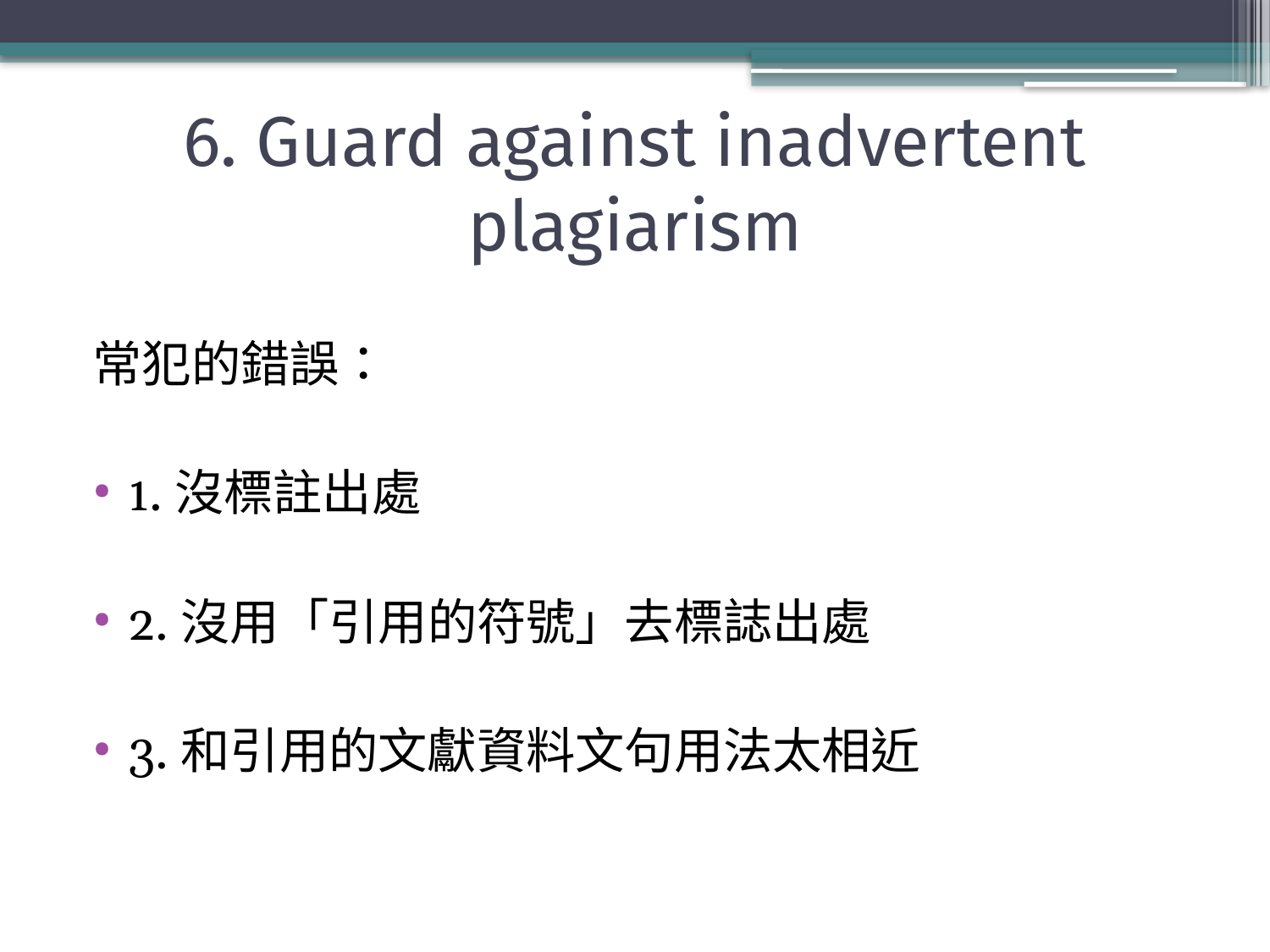

# 6. Guard against inadvertent plagiarism
常犯的錯誤：

1.沒標註出處

2.沒用「引用的符號」去標誌出處

3.和引用的文獻資料文句用法太相近